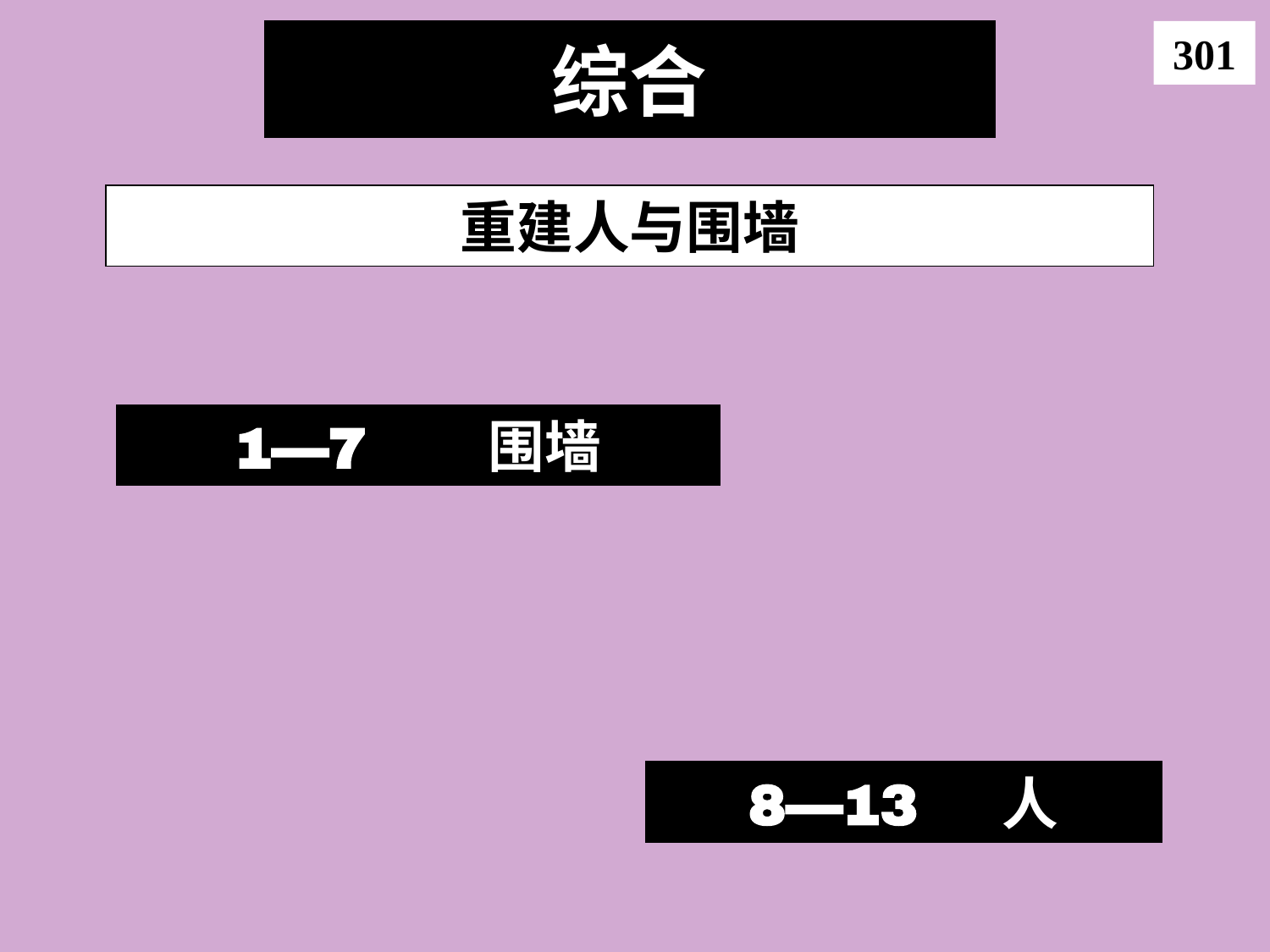

综合
301
重建人与围墙
1—7	围墙
8—13	人